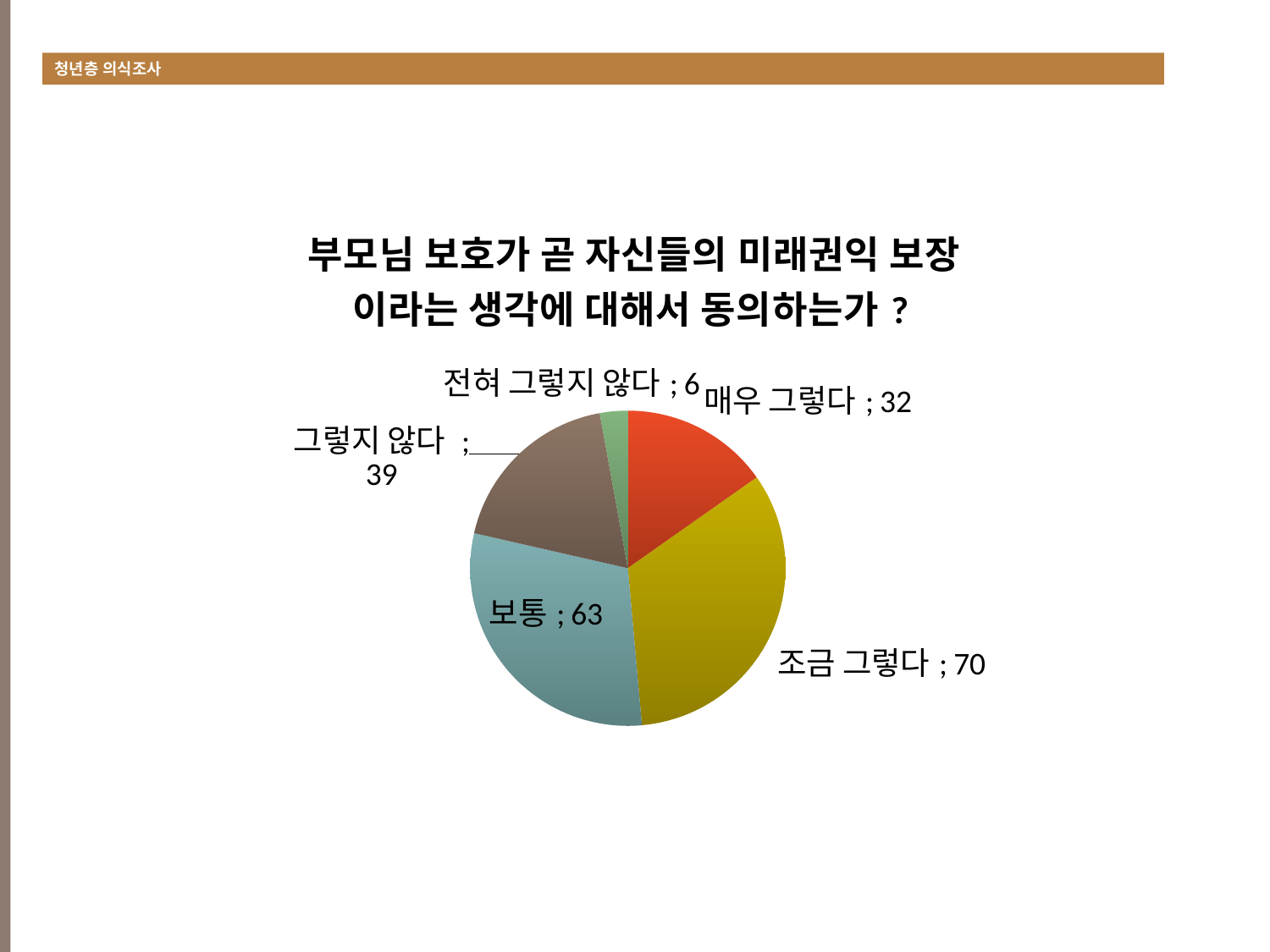

청년층 의식조사

#

### Chart:

| Category | 부모님 보호가 곧 자신들의 미래권익 보장이라는 생각에 대해서 동의하는가?  |
|---|---|
| 매우 그렇다 | 32.0 |
| 조금 그렇다 | 70.0 |
| 보통 | 63.0 |
| 그렇지 않다  | 39.0 |
| 전혀 그렇지 않다 | 6.0 |